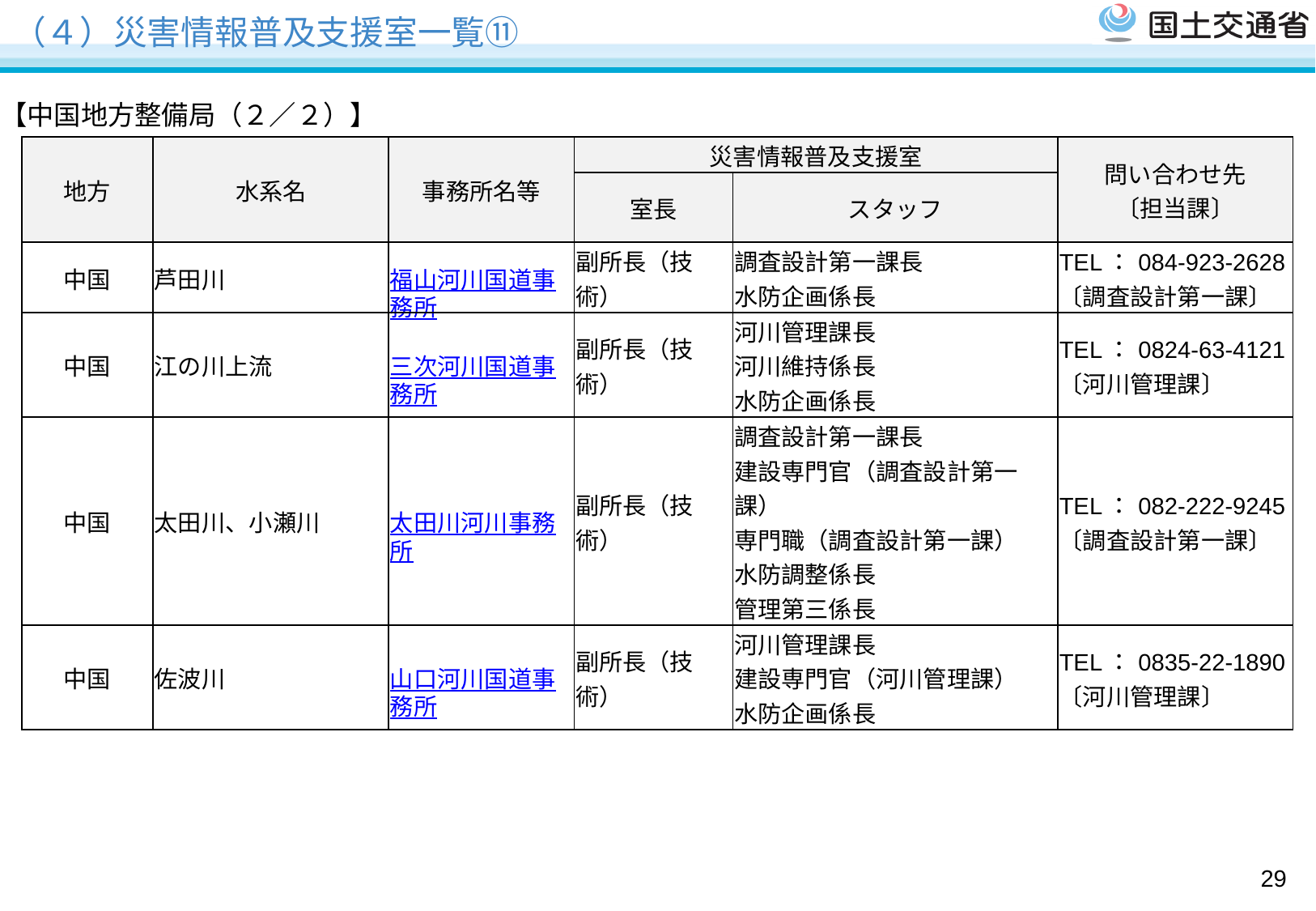

# （４）災害情報普及支援室一覧⑪
【中国地方整備局（２／２）】
| 地方 | 水系名 | 事務所名等 | 災害情報普及支援室 |  | 問い合わせ先 〔担当課〕 |
| --- | --- | --- | --- | --- | --- |
|  |  |  | 室長 | スタッフ |  |
| 中国 | 芦田川 | 福山河川国道事務所 | 副所長（技術） | 調査設計第一課長 水防企画係長 | TEL：084-923-2628 〔調査設計第一課〕 |
| 中国 | 江の川上流 | 三次河川国道事務所 | 副所長（技術） | 河川管理課長 河川維持係長 水防企画係長 | TEL：0824-63-4121 〔河川管理課〕 |
| 中国 | 太田川、小瀬川 | 太田川河川事務所 | 副所長（技術） | 調査設計第一課長 建設専門官（調査設計第一課） 専門職（調査設計第一課） 水防調整係長 管理第三係長 | TEL：082-222-9245 〔調査設計第一課〕 |
| 中国 | 佐波川 | 山口河川国道事務所 | 副所長（技術） | 河川管理課長 建設専門官（河川管理課） 水防企画係長 | TEL：0835-22-1890 〔河川管理課〕 |
29